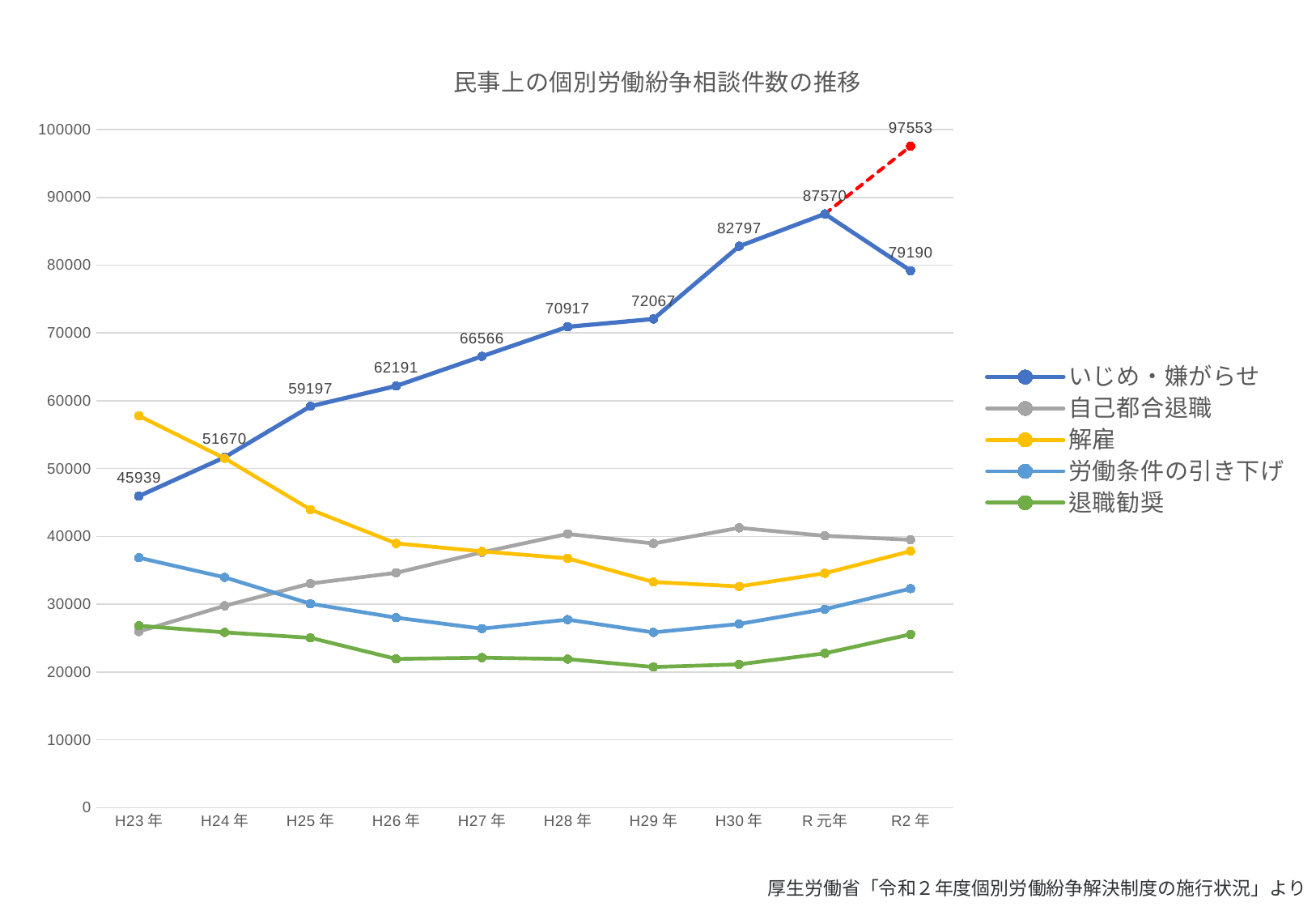

### Chart: 民事上の個別労働紛争相談件数の推移

| Category | いじめ・嫌がらせ | いじめ・嫌がらせ | 自己都合退職 | 解雇 | 労働条件の引き下げ | 退職勧奨 |
|---|---|---|---|---|---|---|
| H23年 | None | 45939.0 | 25966.0 | 57785.0 | 36849.0 | 26828.0 |
| H24年 | None | 51670.0 | 29763.0 | 51515.0 | 33955.0 | 25838.0 |
| H25年 | None | 59197.0 | 33049.0 | 43956.0 | 30067.0 | 25041.0 |
| H26年 | None | 62191.0 | 34626.0 | 38966.0 | 28015.0 | 21928.0 |
| H27年 | None | 66566.0 | 37648.0 | 37787.0 | 26392.0 | 22110.0 |
| H28年 | None | 70917.0 | 40364.0 | 36760.0 | 27723.0 | 21901.0 |
| H29年 | None | 72067.0 | 38954.0 | 33269.0 | 25841.0 | 20736.0 |
| H30年 | None | 82797.0 | 41258.0 | 32614.0 | 27082.0 | 21125.0 |
| R元年 | 87570.0 | 87570.0 | 40081.0 | 34561.0 | 29258.0 | 22752.0 |
| R2年 | 97553.0 | 79190.0 | 39498.0 | 37826.0 | 32301.0 | 25560.0 |
厚生労働省「令和２年度個別労働紛争解決制度の施行状況」より